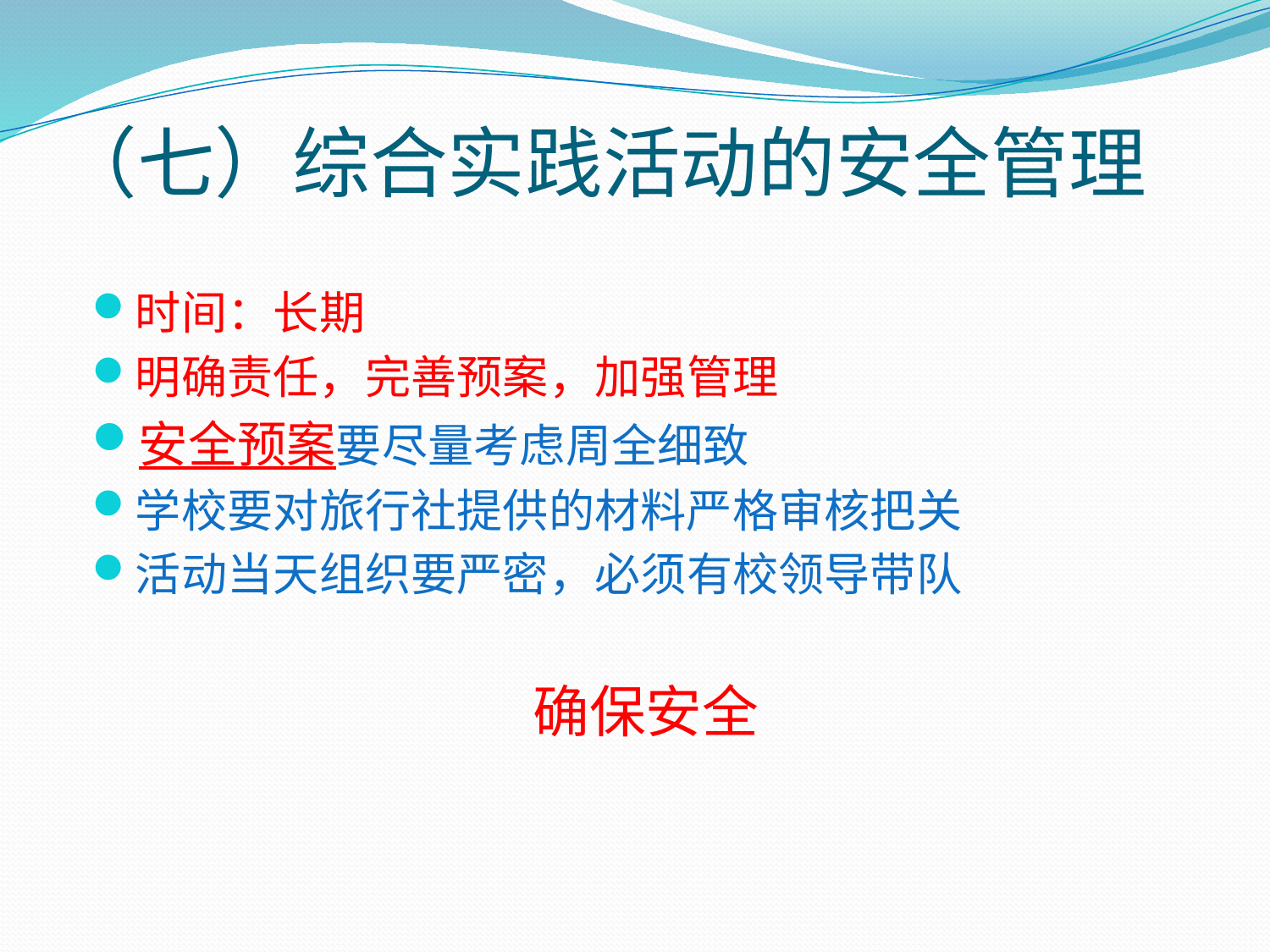

# （七）综合实践活动的安全管理
时间：长期
明确责任，完善预案，加强管理
安全预案要尽量考虑周全细致
学校要对旅行社提供的材料严格审核把关
活动当天组织要严密，必须有校领导带队

确保安全